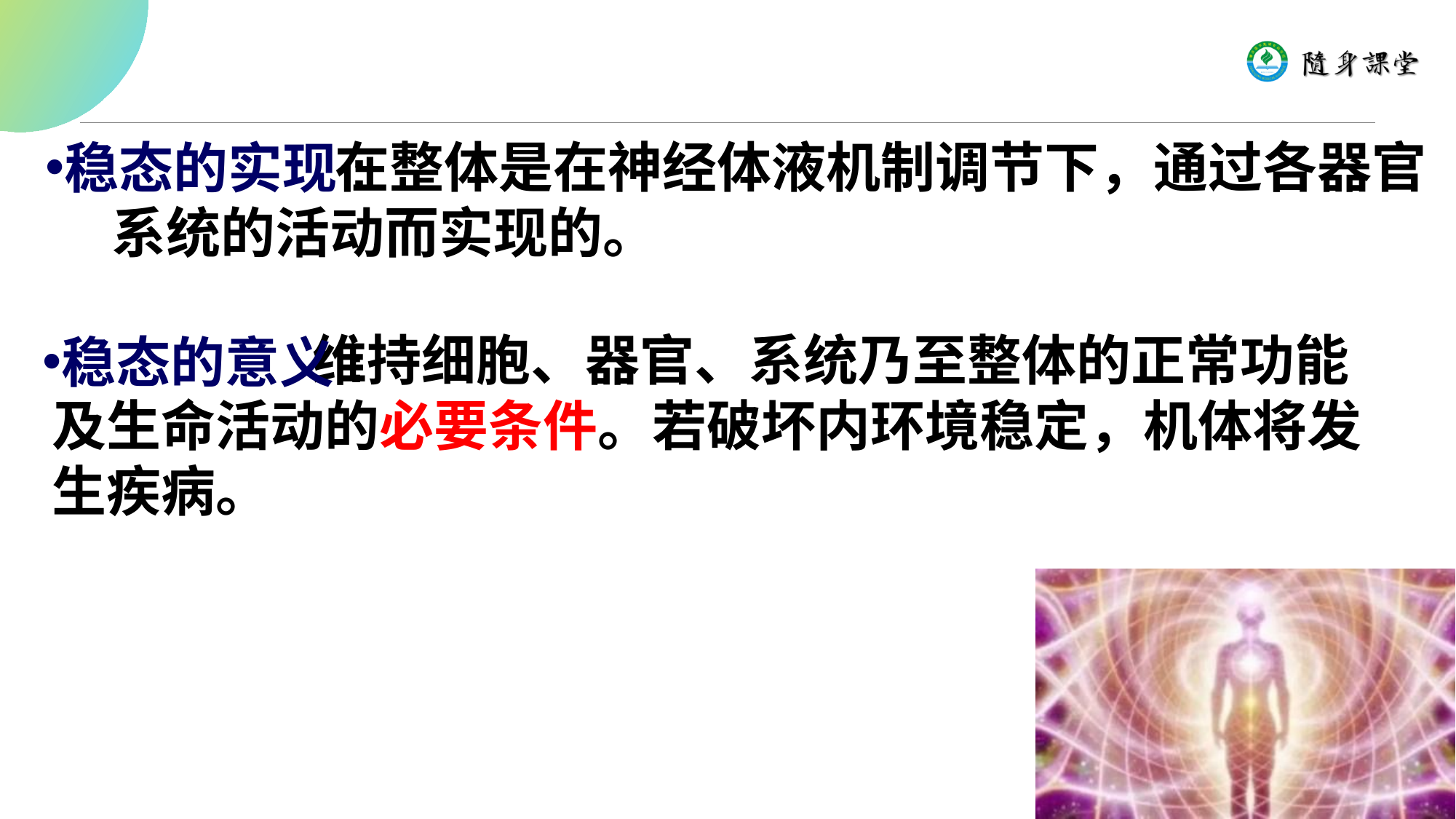

在整体是在神经体液机制调节下，通过各器官系统的活动而实现的。
稳态的实现:
                    维持细胞、器官、系统乃至整体的正常功能及生命活动的必要条件。若破坏内环境稳定，机体将发生疾病。
稳态的意义: